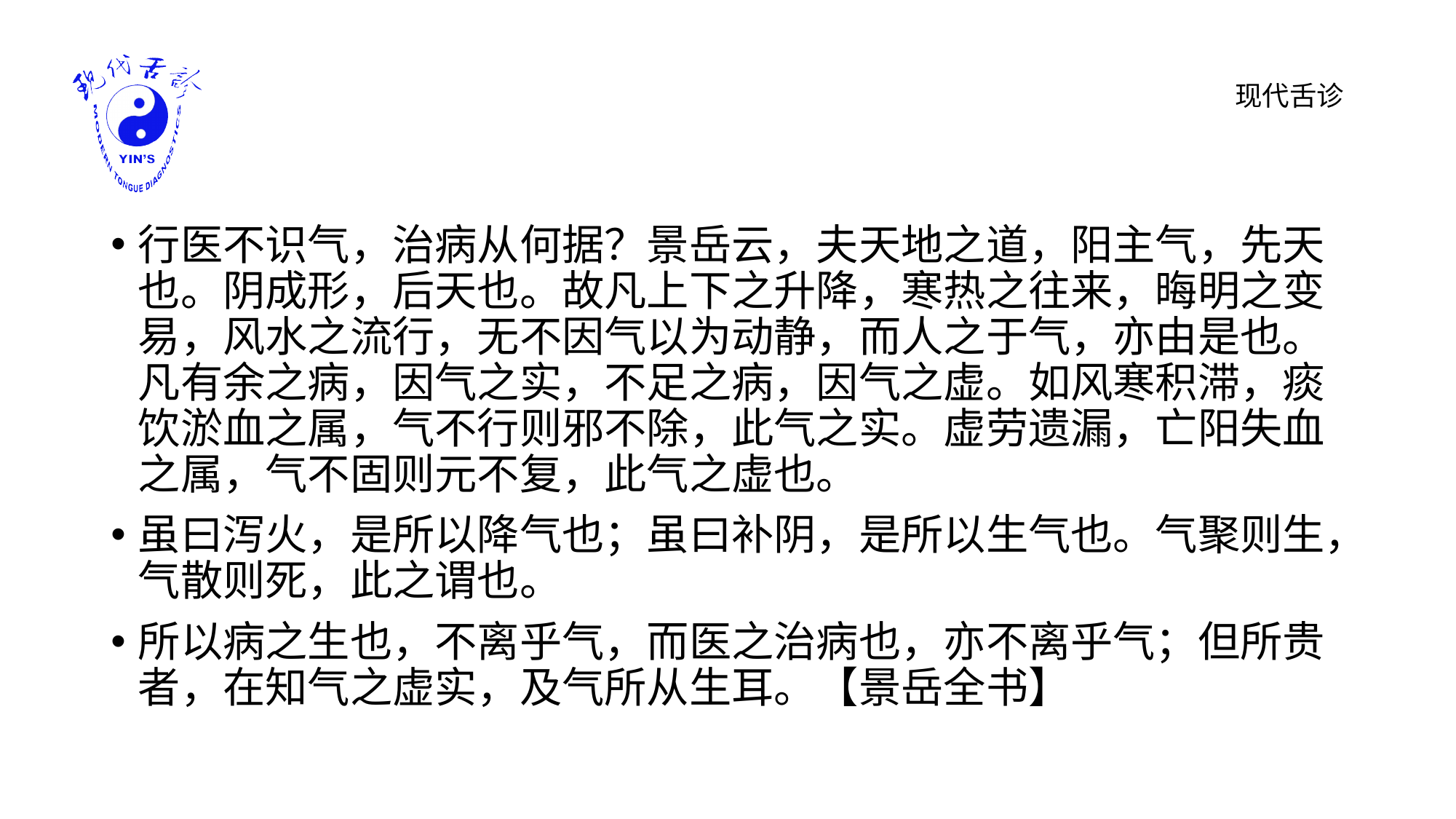

行医不识气，治病从何据？景岳云，夫天地之道，阳主气，先天也。阴成形，后天也。故凡上下之升降，寒热之往来，晦明之变易，风水之流行，无不因气以为动静，而人之于气，亦由是也。凡有余之病，因气之实，不足之病，因气之虚。如风寒积滞，痰饮淤血之属，气不行则邪不除，此气之实。虚劳遗漏，亡阳失血之属，气不固则元不复，此气之虚也。
虽曰泻火，是所以降气也；虽曰补阴，是所以生气也。气聚则生，气散则死，此之谓也。
所以病之生也，不离乎气，而医之治病也，亦不离乎气；但所贵者，在知气之虚实，及气所从生耳。【景岳全书】